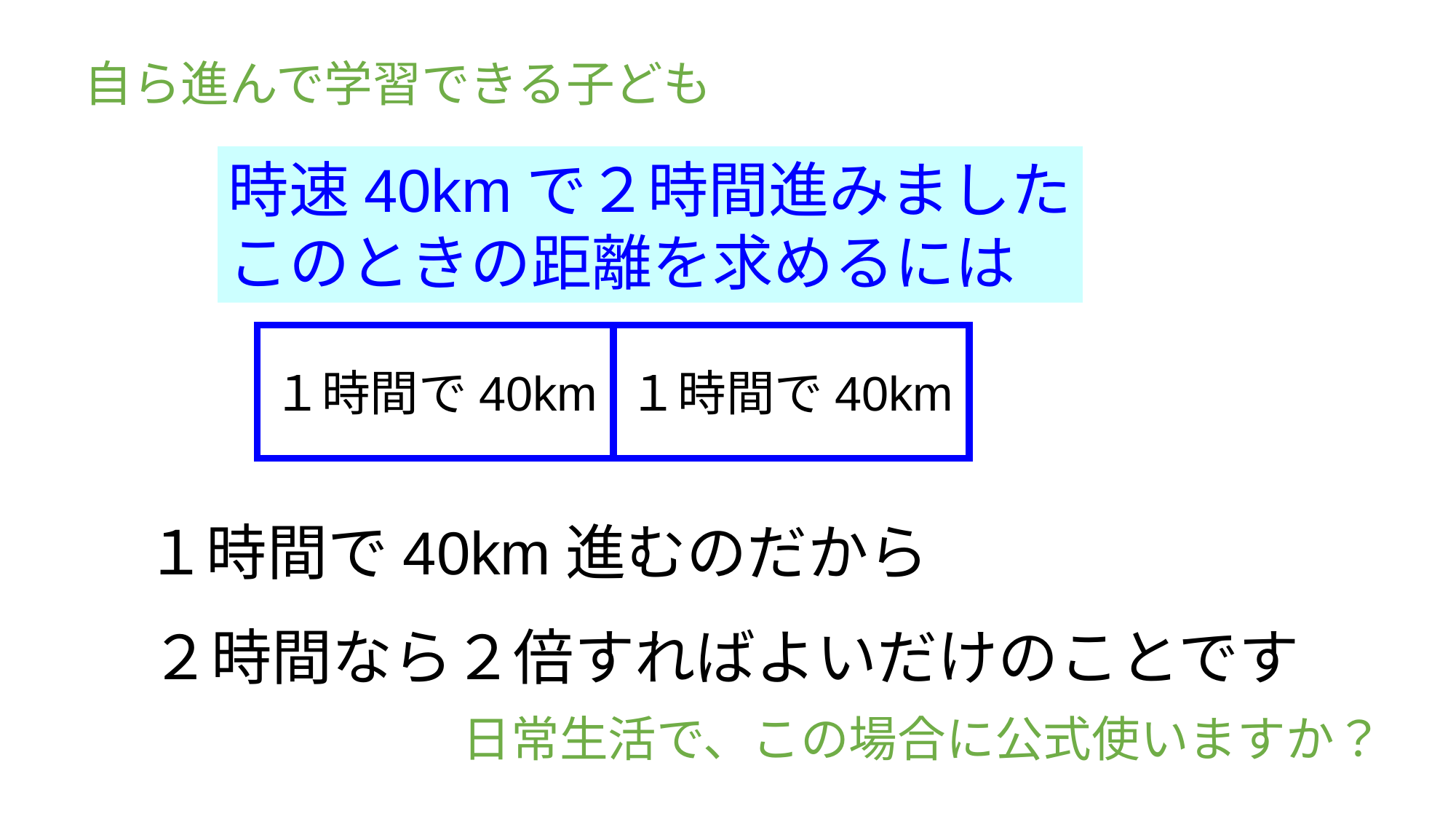

自ら進んで学習できる子ども
時速40kmで２時間進みました
このときの距離を求めるには
１時間で40km
１時間で40km
１時間で40km進むのだから
２時間なら２倍すればよいだけのことです
日常生活で、この場合に公式使いますか？